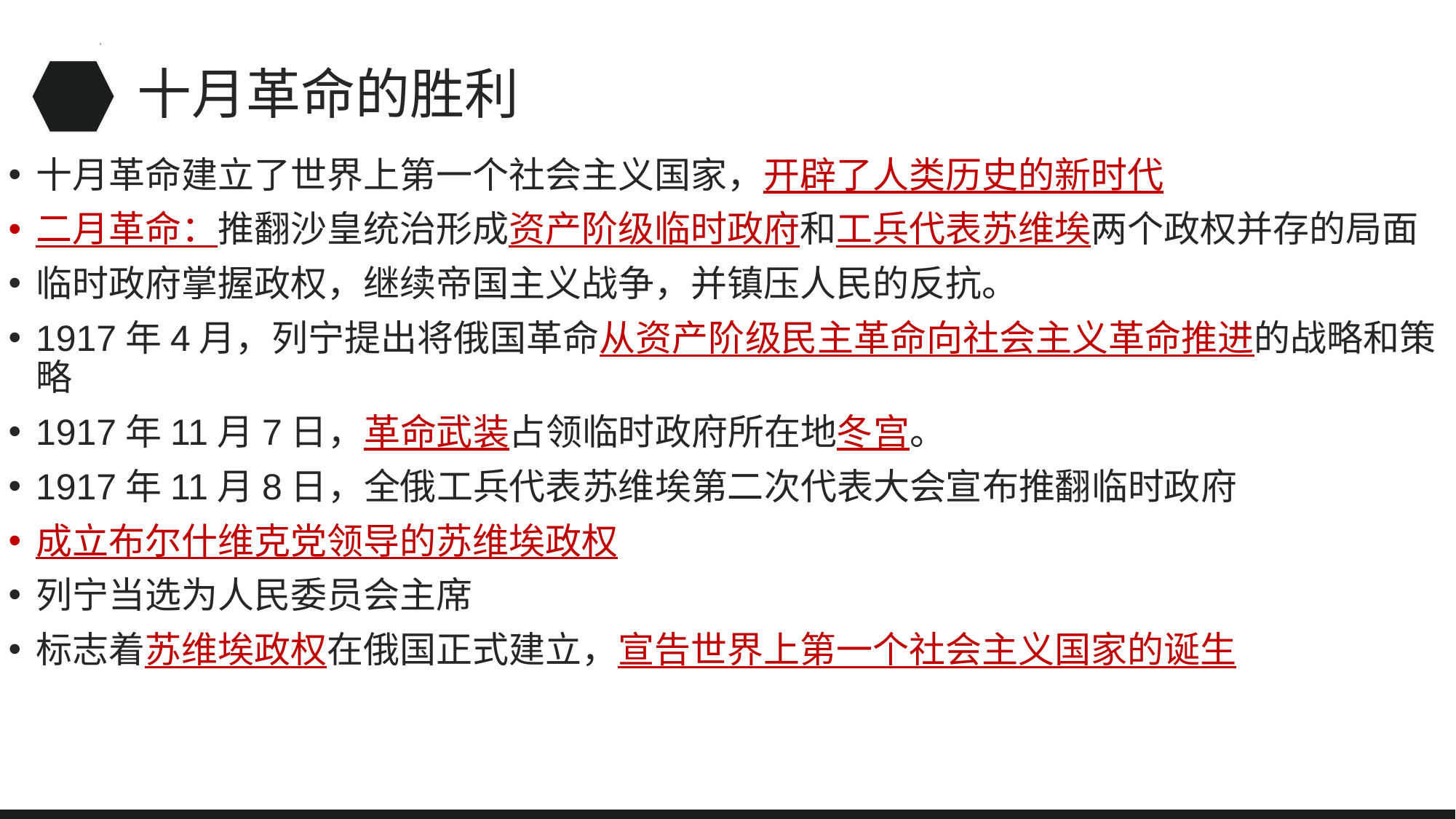

# 十月革命的胜利
十月革命建立了世界上第一个社会主义国家，开辟了人类历史的新时代
二月革命：推翻沙皇统治形成资产阶级临时政府和工兵代表苏维埃两个政权并存的局面
临时政府掌握政权，继续帝国主义战争，并镇压人民的反抗。
1917年4月，列宁提出将俄国革命从资产阶级民主革命向社会主义革命推进的战略和策略
1917年11月7日，革命武装占领临时政府所在地冬宫。
1917年11月8日，全俄工兵代表苏维埃第二次代表大会宣布推翻临时政府
成立布尔什维克党领导的苏维埃政权
列宁当选为人民委员会主席
标志着苏维埃政权在俄国正式建立，宣告世界上第一个社会主义国家的诞生